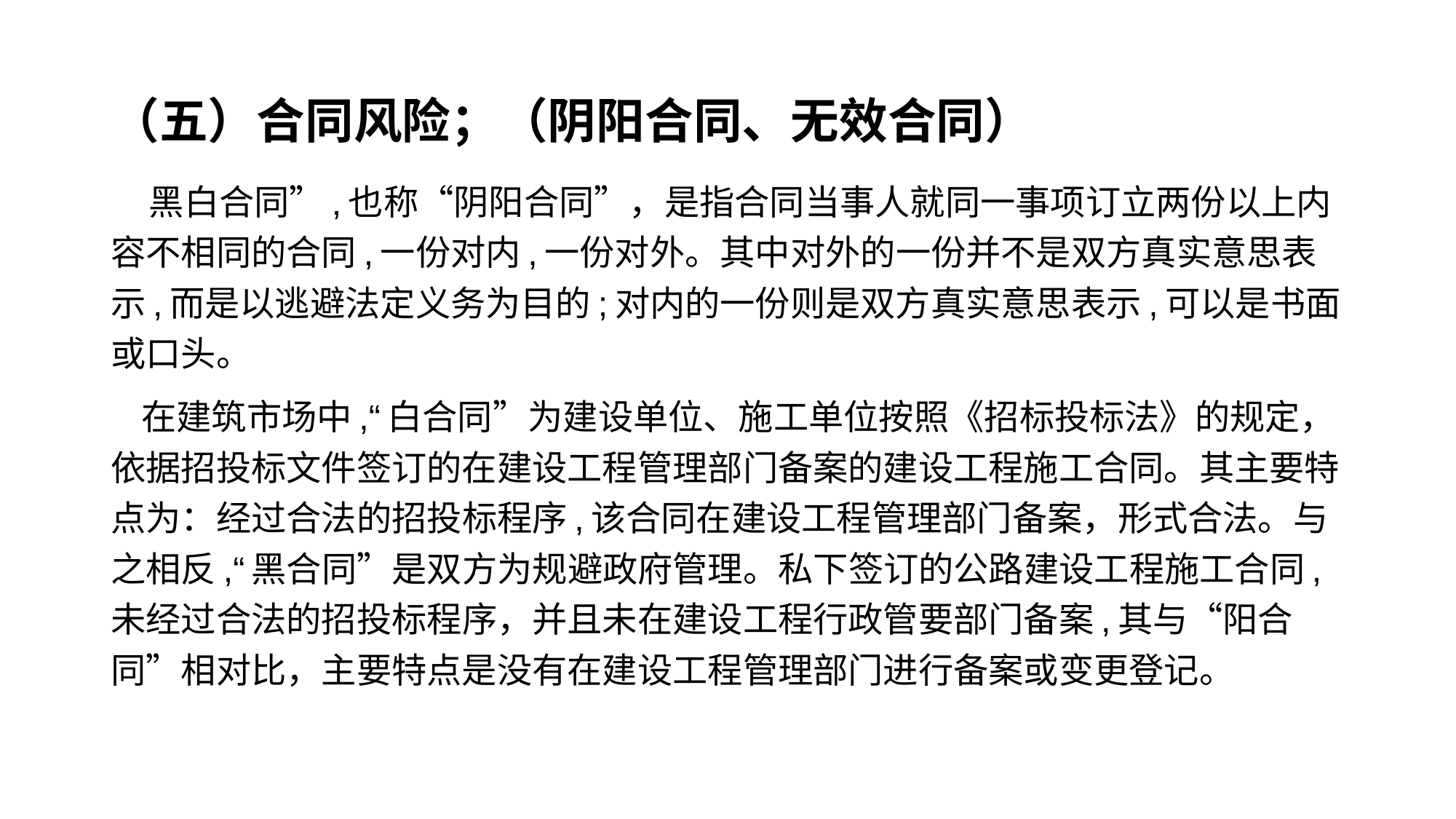

# （五）合同风险；（阴阳合同、无效合同）
    黑白合同”,也称“阴阳合同”，是指合同当事人就同一事项订立两份以上内容不相同的合同,一份对内,一份对外。其中对外的一份并不是双方真实意思表示,而是以逃避法定义务为目的;对内的一份则是双方真实意思表示,可以是书面或口头。
   在建筑市场中,“白合同”为建设单位、施工单位按照《招标投标法》的规定，依据招投标文件签订的在建设工程管理部门备案的建设工程施工合同。其主要特点为：经过合法的招投标程序,该合同在建设工程管理部门备案，形式合法。与之相反,“黑合同”是双方为规避政府管理。私下签订的公路建设工程施工合同,未经过合法的招投标程序，并且未在建设工程行政管要部门备案,其与“阳合同”相对比，主要特点是没有在建设工程管理部门进行备案或变更登记。